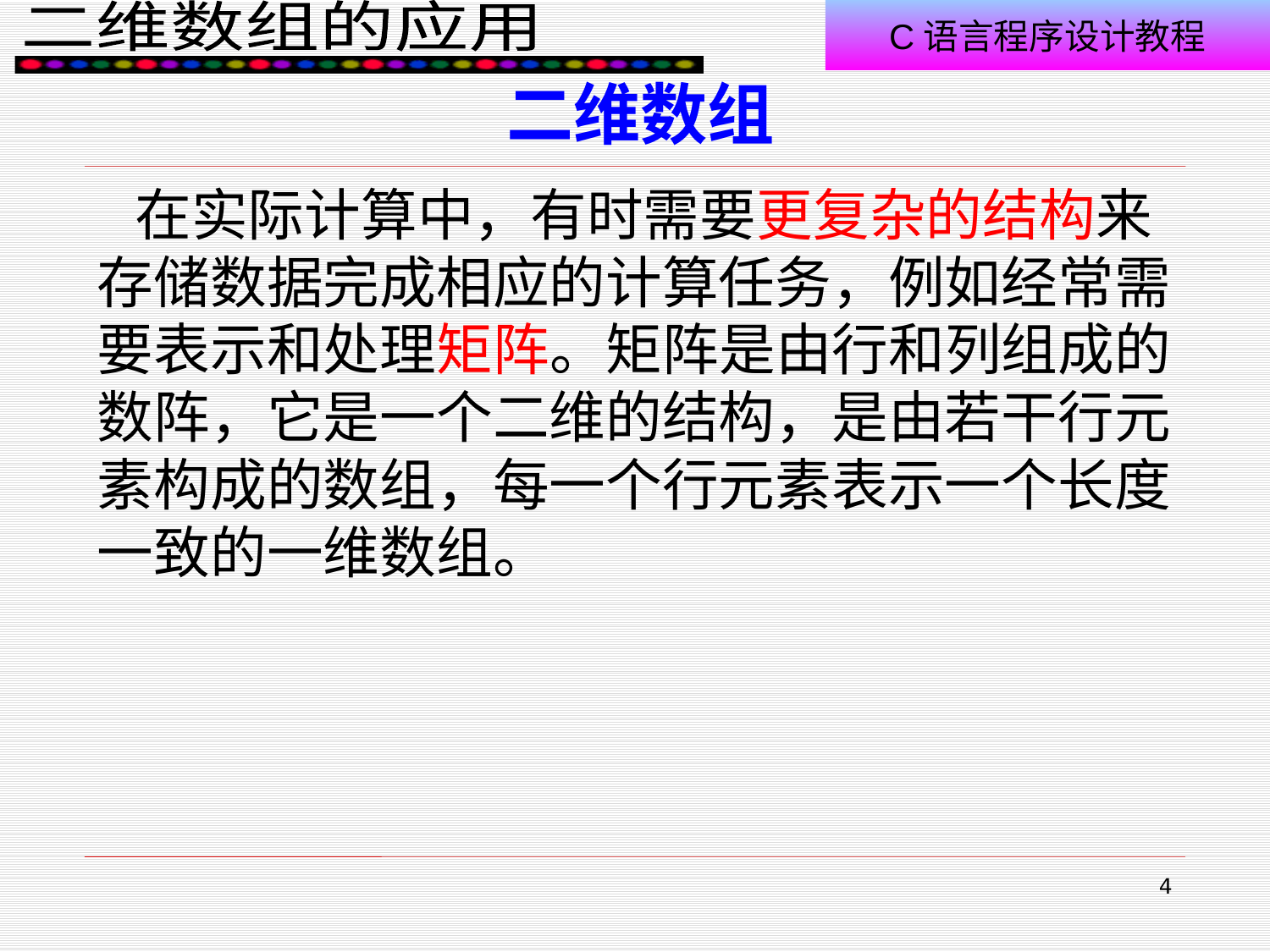

二维数组
在实际计算中，有时需要更复杂的结构来存储数据完成相应的计算任务，例如经常需要表示和处理矩阵。矩阵是由行和列组成的数阵，它是一个二维的结构，是由若干行元素构成的数组，每一个行元素表示一个长度一致的一维数组。
4